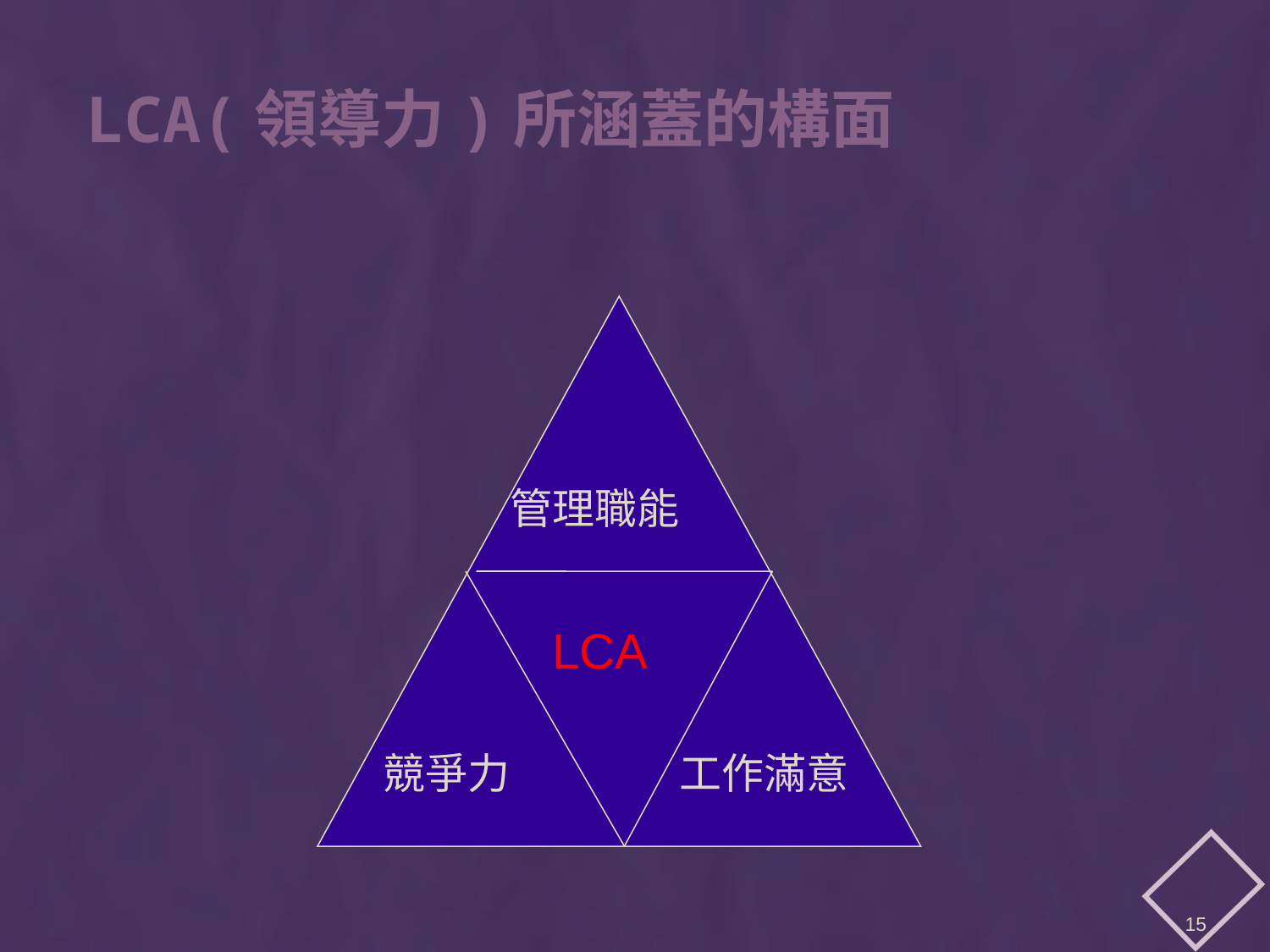

# LCA(領導力)所涵蓋的構面

管理職能

LCA
競爭力
工作滿意
15